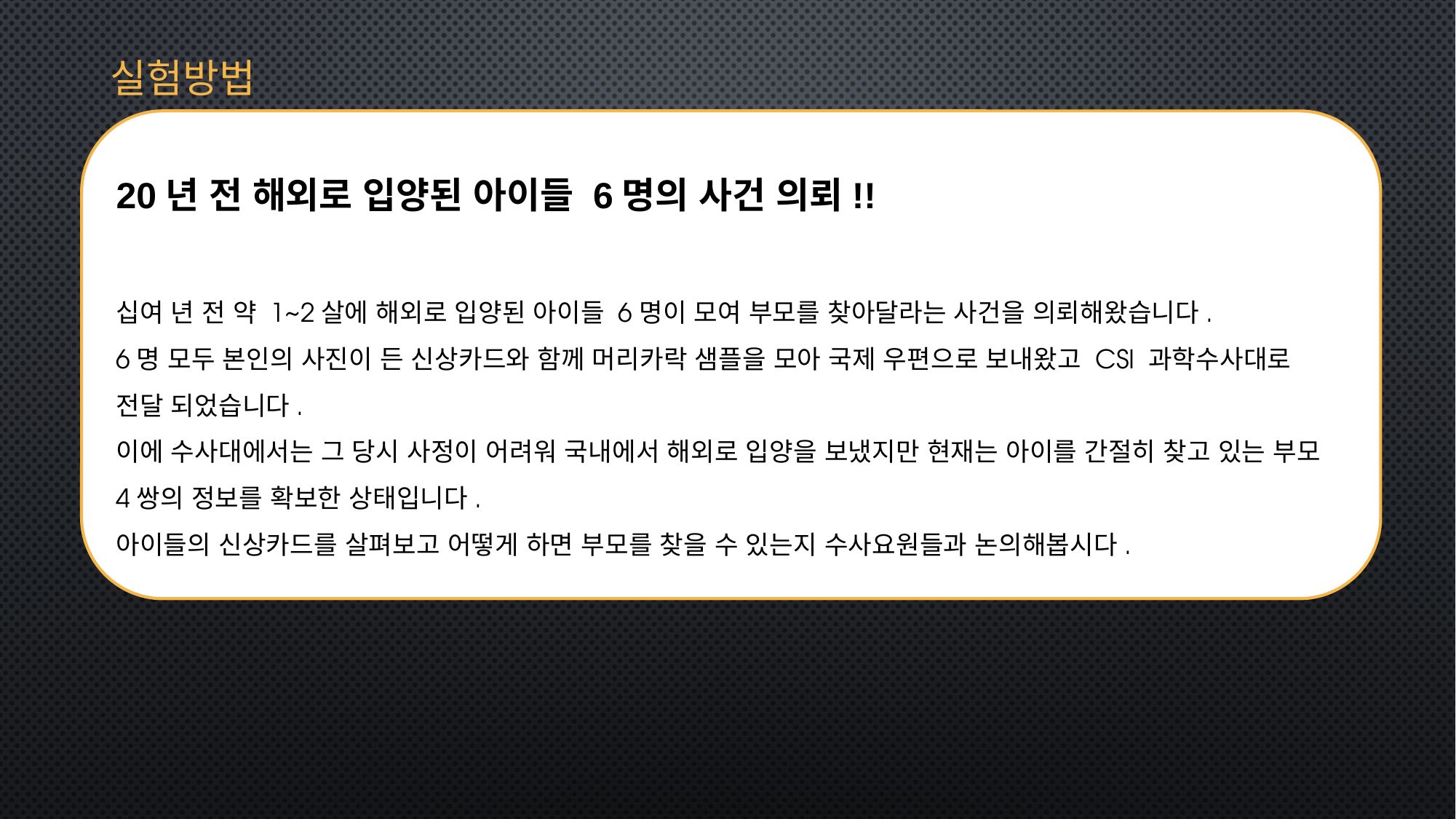

실험방법
20년 전 해외로 입양된 아이들 6명의 사건 의뢰!!
십여 년 전 약 1~2살에 해외로 입양된 아이들 6명이 모여 부모를 찾아달라는 사건을 의뢰해왔습니다.
6명 모두 본인의 사진이 든 신상카드와 함께 머리카락 샘플을 모아 국제 우편으로 보내왔고 CSI 과학수사대로 전달 되었습니다.
이에 수사대에서는 그 당시 사정이 어려워 국내에서 해외로 입양을 보냈지만 현재는 아이를 간절히 찾고 있는 부모 4쌍의 정보를 확보한 상태입니다.
아이들의 신상카드를 살펴보고 어떻게 하면 부모를 찾을 수 있는지 수사요원들과 논의해봅시다.